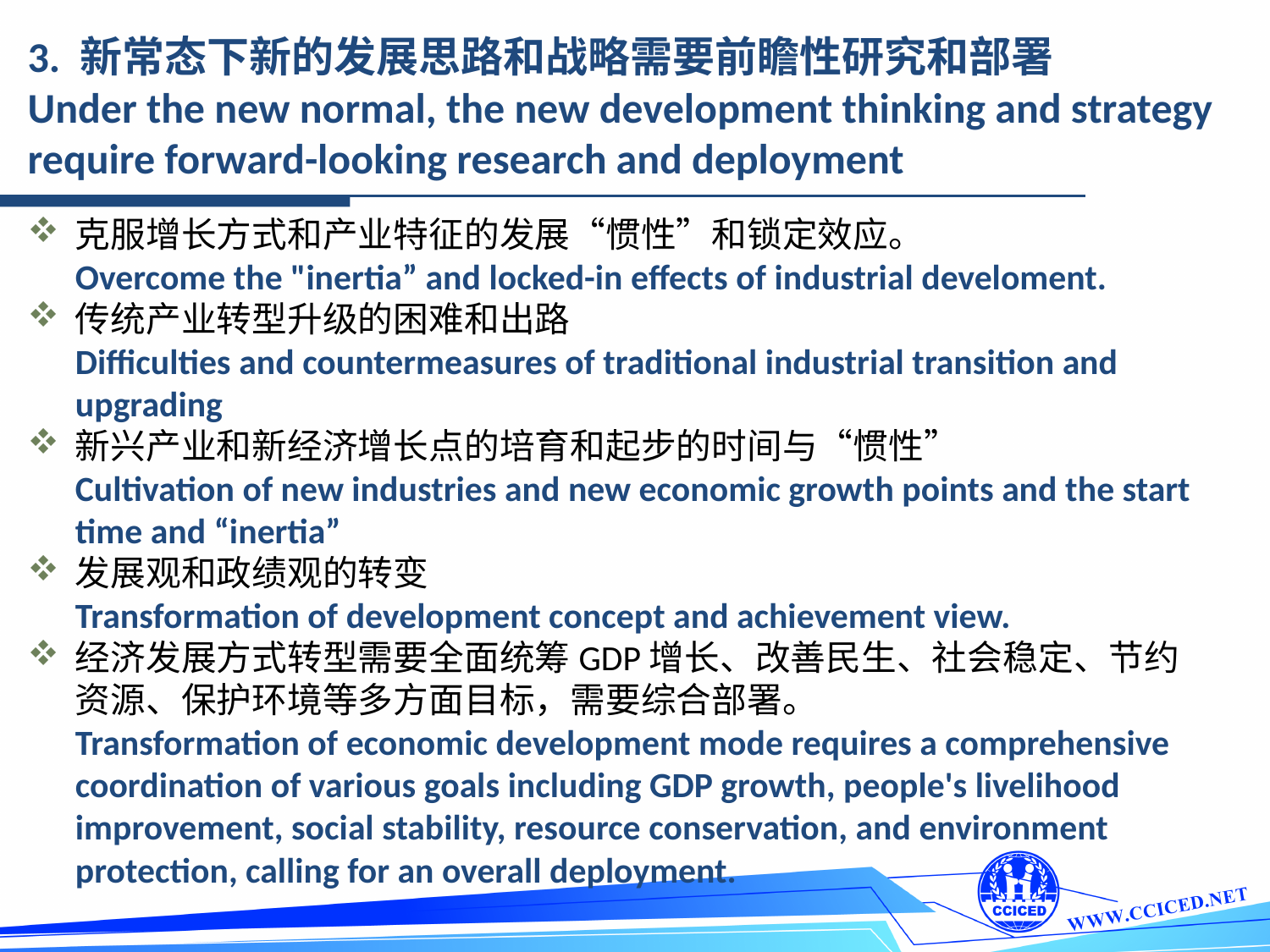

3. 新常态下新的发展思路和战略需要前瞻性研究和部署
Under the new normal, the new development thinking and strategy require forward-looking research and deployment
克服增长方式和产业特征的发展“惯性”和锁定效应。
Overcome the "inertia” and locked-in effects of industrial develoment.
传统产业转型升级的困难和出路
Difficulties and countermeasures of traditional industrial transition and upgrading
新兴产业和新经济增长点的培育和起步的时间与“惯性”
Cultivation of new industries and new economic growth points and the start time and “inertia”
发展观和政绩观的转变
Transformation of development concept and achievement view.
经济发展方式转型需要全面统筹GDP增长、改善民生、社会稳定、节约资源、保护环境等多方面目标，需要综合部署。
Transformation of economic development mode requires a comprehensive coordination of various goals including GDP growth, people's livelihood improvement, social stability, resource conservation, and environment protection, calling for an overall deployment.